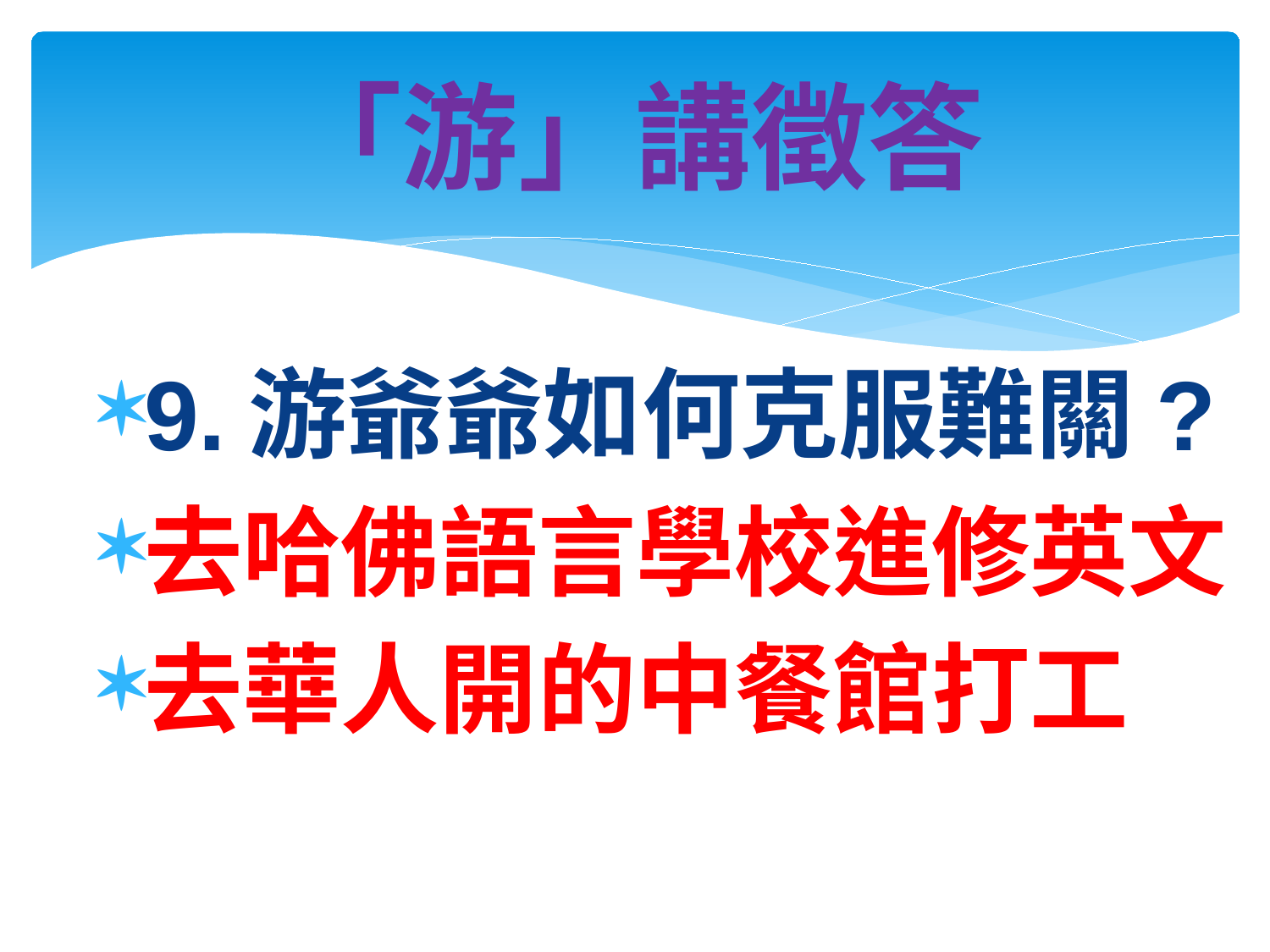

# 「游」講徵答
9.游爺爺如何克服難關?
去哈佛語言學校進修英文
去華人開的中餐館打工